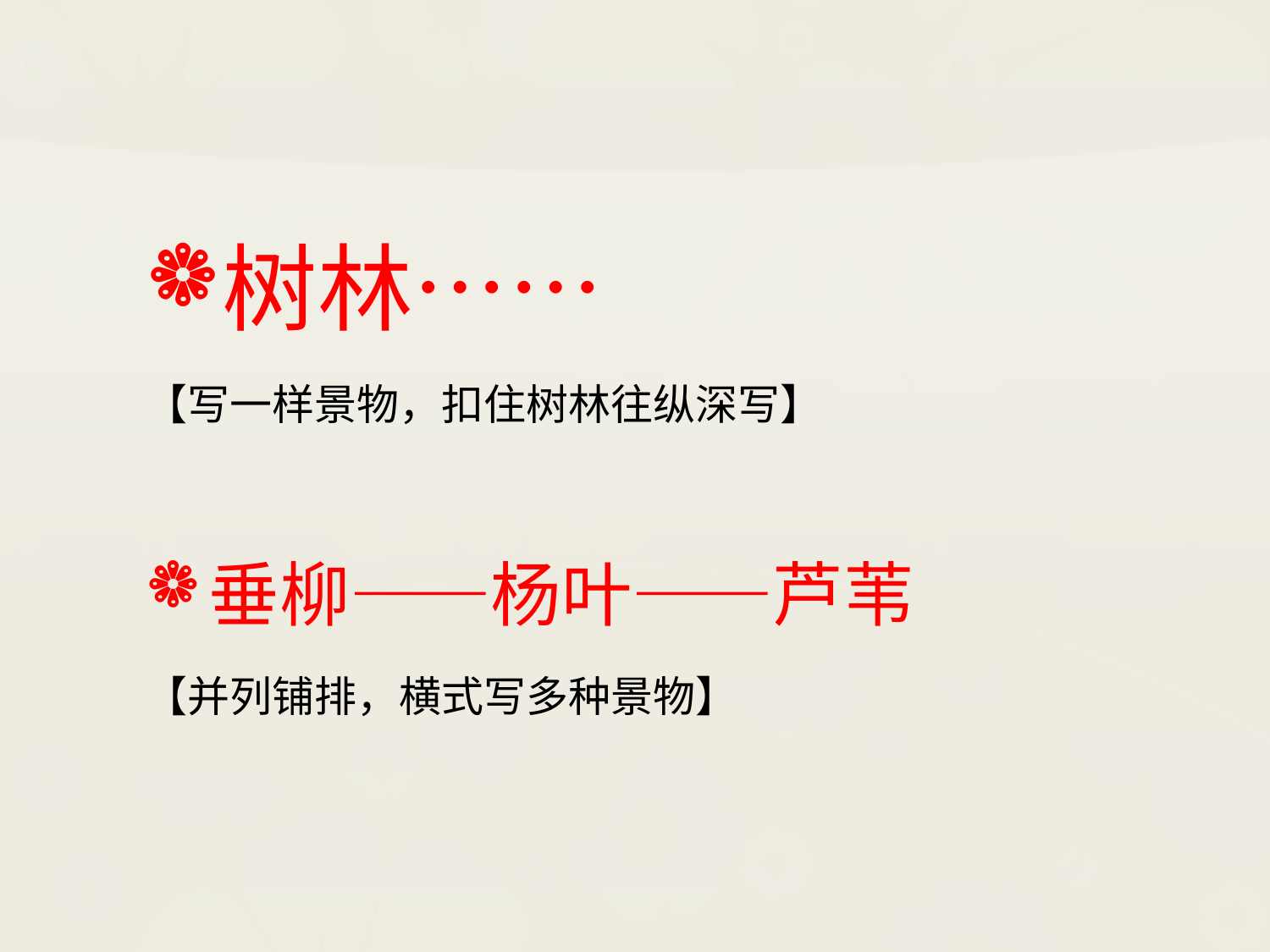

#
树林……
【写一样景物，扣住树林往纵深写】

垂柳——杨叶——芦苇
【并列铺排，横式写多种景物】